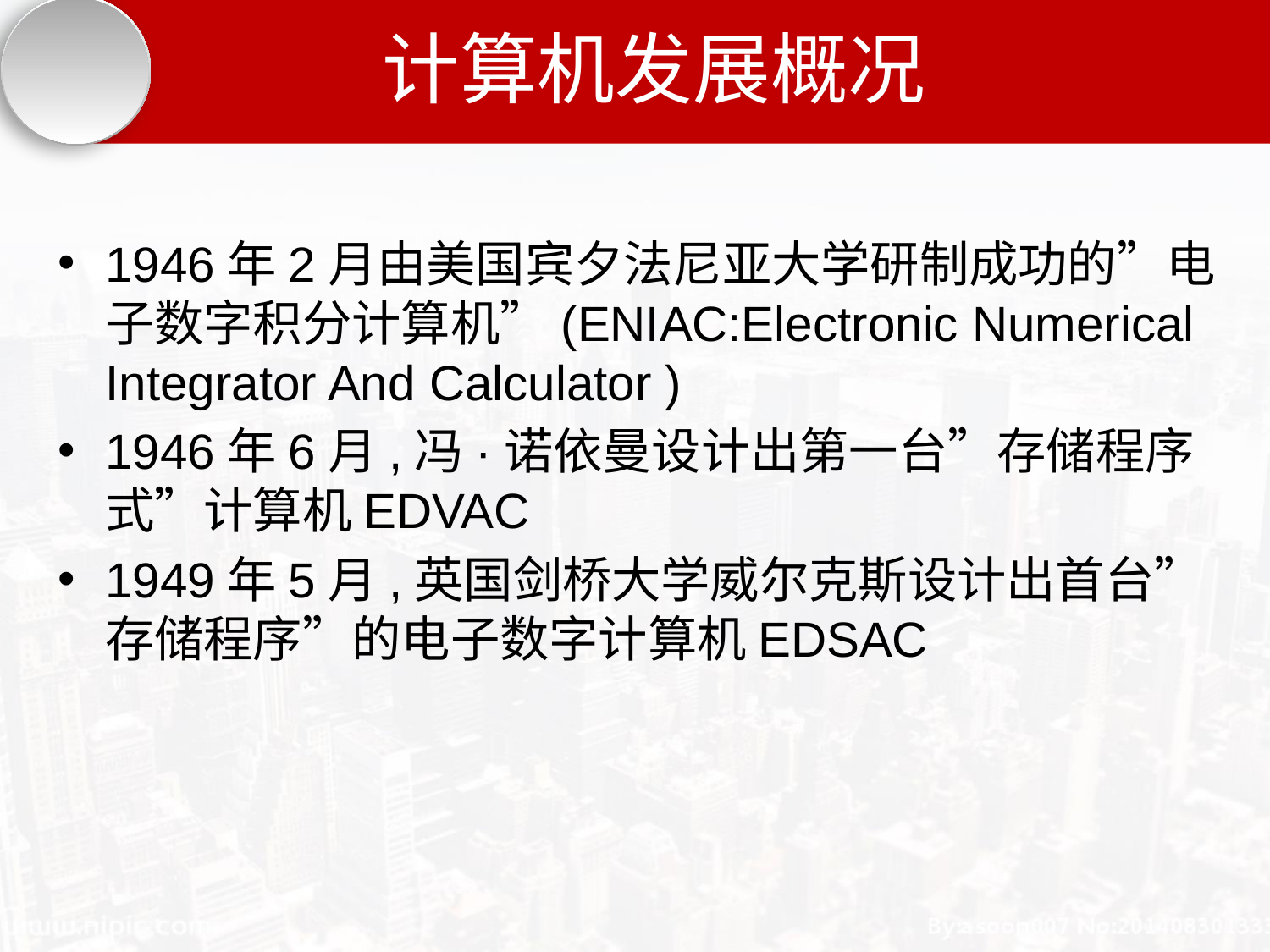

# 计算机发展概况
1946年2月由美国宾夕法尼亚大学研制成功的”电子数字积分计算机”(ENIAC:Electronic Numerical Integrator And Calculator )
1946年6月,冯·诺依曼设计出第一台”存储程序式”计算机EDVAC
1949年5月,英国剑桥大学威尔克斯设计出首台”存储程序”的电子数字计算机EDSAC
6